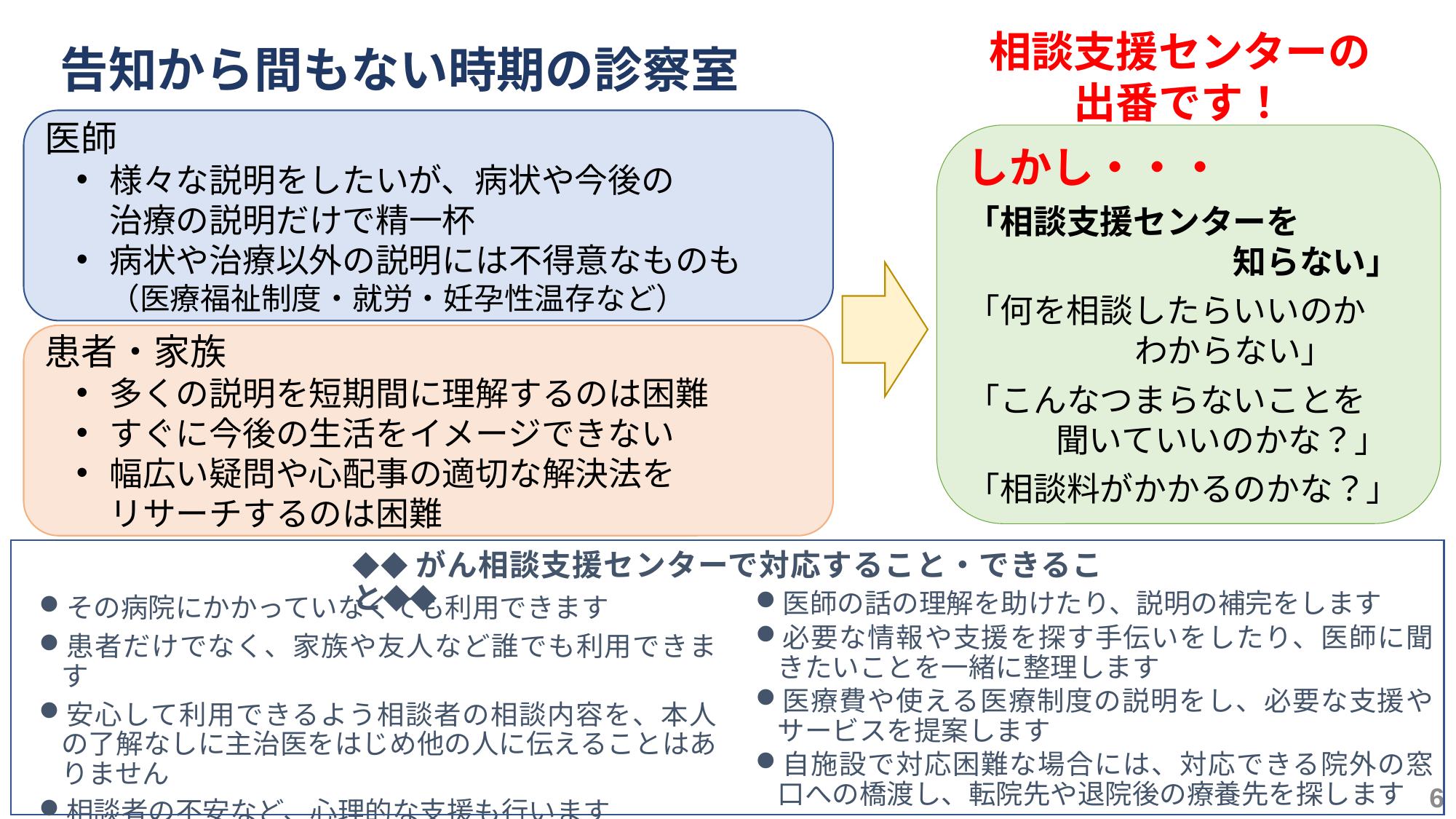

# 告知から間もない時期の診察室
相談支援センターの
出番です！
医師
様々な説明をしたいが、病状や今後の
　治療の説明だけで精一杯
病状や治療以外の説明には不得意なものも　（医療福祉制度・就労・妊孕性温存など）
しかし・・・
「相談支援センターを
　　　　　　　　知らない」
「何を相談したらいいのか
　                  わからない」
「こんなつまらないことを
　　   聞いていいのかな？」
「相談料がかかるのかな？」

患者・家族
多くの説明を短期間に理解するのは困難
すぐに今後の生活をイメージできない
幅広い疑問や心配事の適切な解決法を
　リサーチするのは困難

◆◆がん相談支援センターで対応すること・できること◆◆
医師の話の理解を助けたり、説明の補完をします
必要な情報や支援を探す手伝いをしたり、医師に聞きたいことを一緒に整理します
医療費や使える医療制度の説明をし、必要な支援やサービスを提案します
自施設で対応困難な場合には、対応できる院外の窓口への橋渡し、転院先や退院後の療養先を探します
その病院にかかっていなくても利用できます
患者だけでなく、家族や友人など誰でも利用できます
安心して利用できるよう相談者の相談内容を、本人の了解なしに主治医をはじめ他の人に伝えることはありません
相談者の不安など、心理的な支援も行います
6